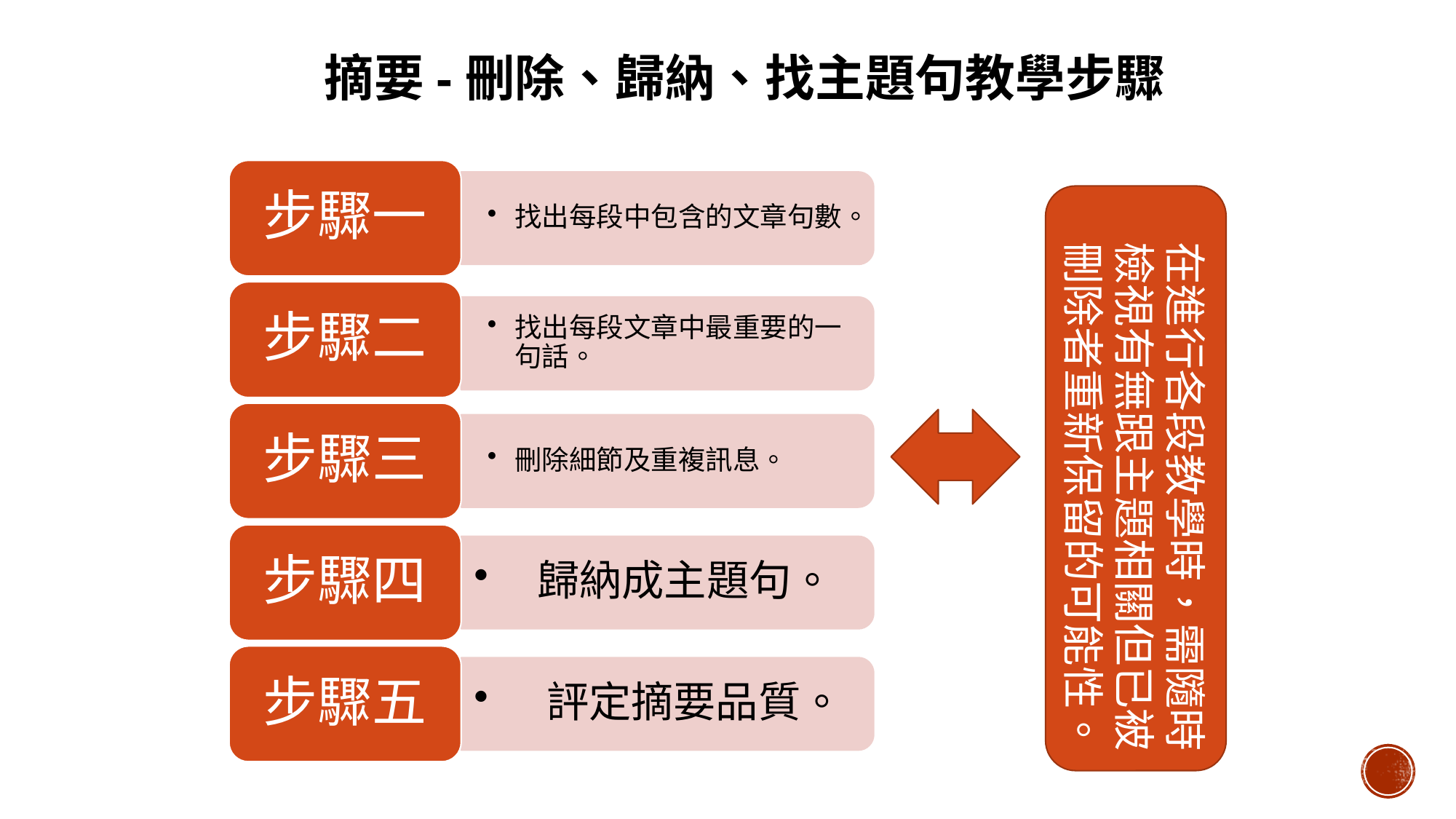

摘要-刪除、歸納、找主題句教學步驟
步驟一
找出每段中包含的文章句數。
在進行各段教學時，需隨時檢視有無跟主題相關但已被刪除者重新保留的可能性。
步驟二
找出每段文章中最重要的一句話。
步驟三

刪除細節及重複訊息。
步驟四
  歸納成主題句。
步驟五
   評定摘要品質。